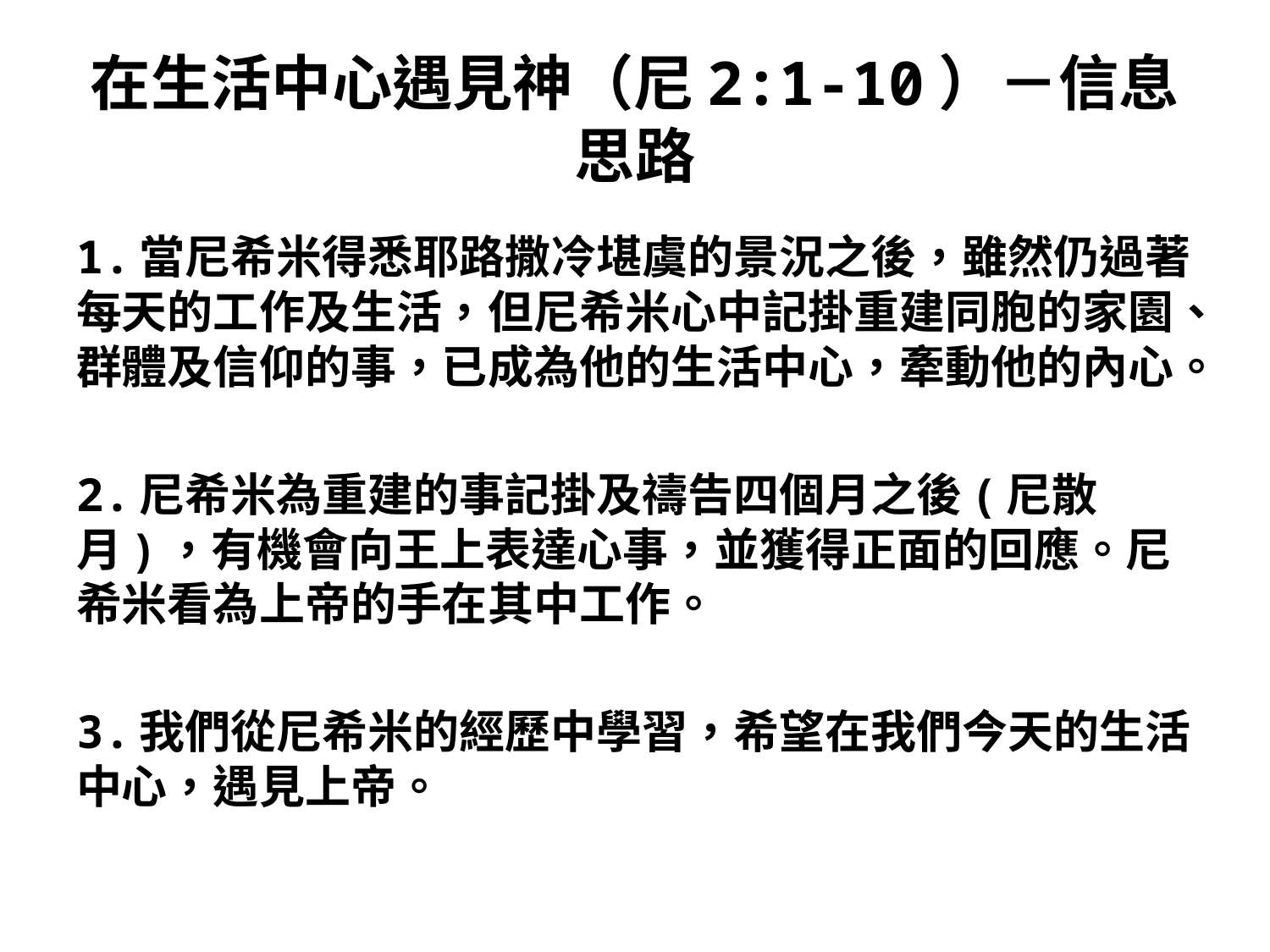

# 在生活中心遇見神（尼2:1-10）－信息思路
1.當尼希米得悉耶路撒冷堪虞的景況之後，雖然仍過著每天的工作及生活，但尼希米心中記掛重建同胞的家園、群體及信仰的事，已成為他的生活中心，牽動他的內心。

2.尼希米為重建的事記掛及禱告四個月之後(尼散月)，有機會向王上表達心事，並獲得正面的回應。尼希米看為上帝的手在其中工作。

3.我們從尼希米的經歷中學習，希望在我們今天的生活中心，遇見上帝。